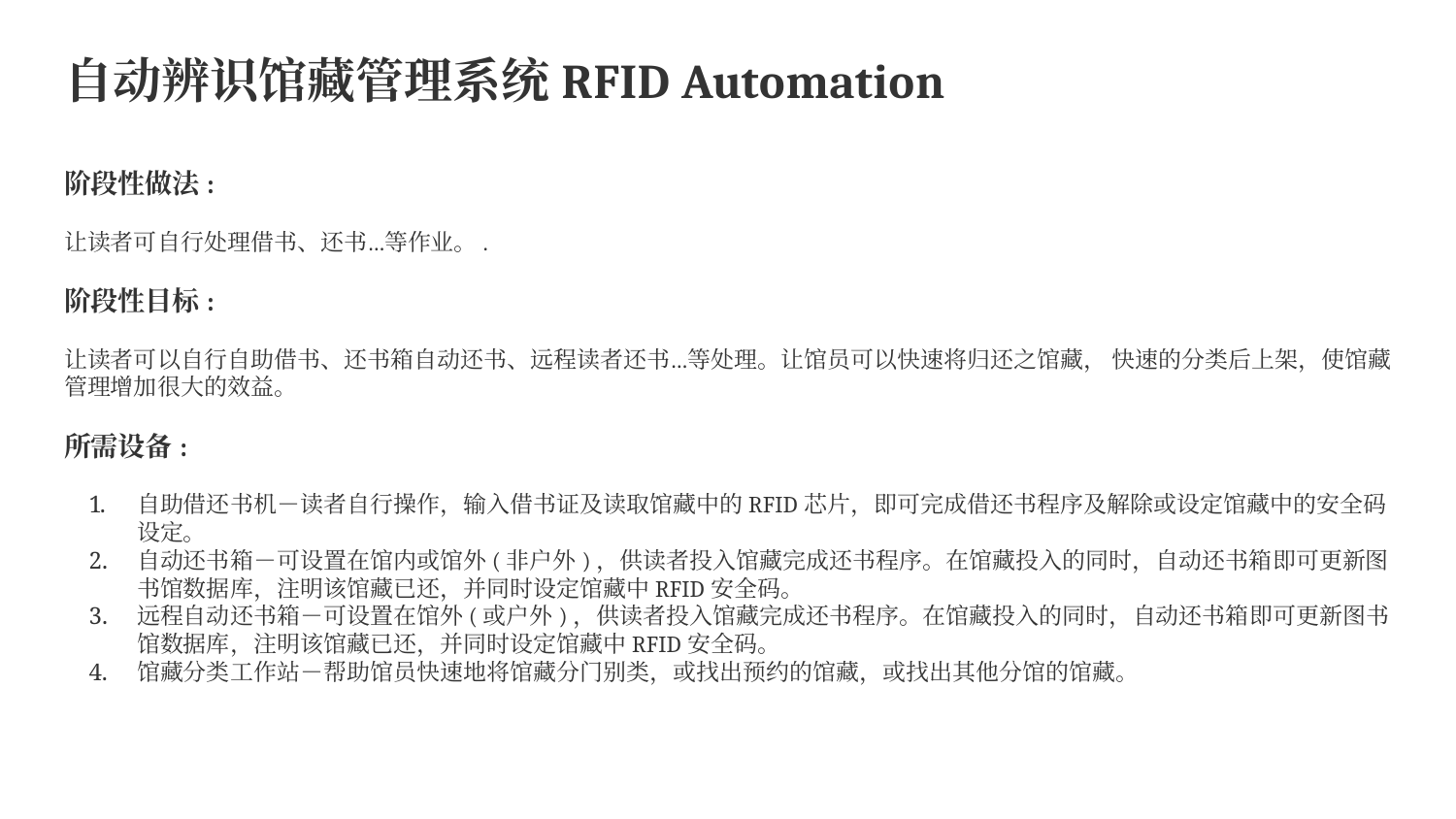

# 自动辨识馆藏管理系统RFID Automation
阶段性做法:
让读者可自行处理借书、还书…等作业。.
阶段性目标:
让读者可以自行自助借书、还书箱自动还书、远程读者还书…等处理。让馆员可以快速将归还之馆藏， 快速的分类后上架，使馆藏管理增加很大的效益。
所需设备:
自助借还书机－读者自行操作，输入借书证及读取馆藏中的RFID芯片，即可完成借还书程序及解除或设定馆藏中的安全码设定。
自动还书箱－可设置在馆内或馆外(非户外)，供读者投入馆藏完成还书程序。在馆藏投入的同时，自动还书箱即可更新图书馆数据库，注明该馆藏已还，并同时设定馆藏中RFID安全码。
远程自动还书箱－可设置在馆外(或户外)，供读者投入馆藏完成还书程序。在馆藏投入的同时，自动还书箱即可更新图书馆数据库，注明该馆藏已还，并同时设定馆藏中RFID安全码。
馆藏分类工作站－帮助馆员快速地将馆藏分门别类，或找出预约的馆藏，或找出其他分馆的馆藏。